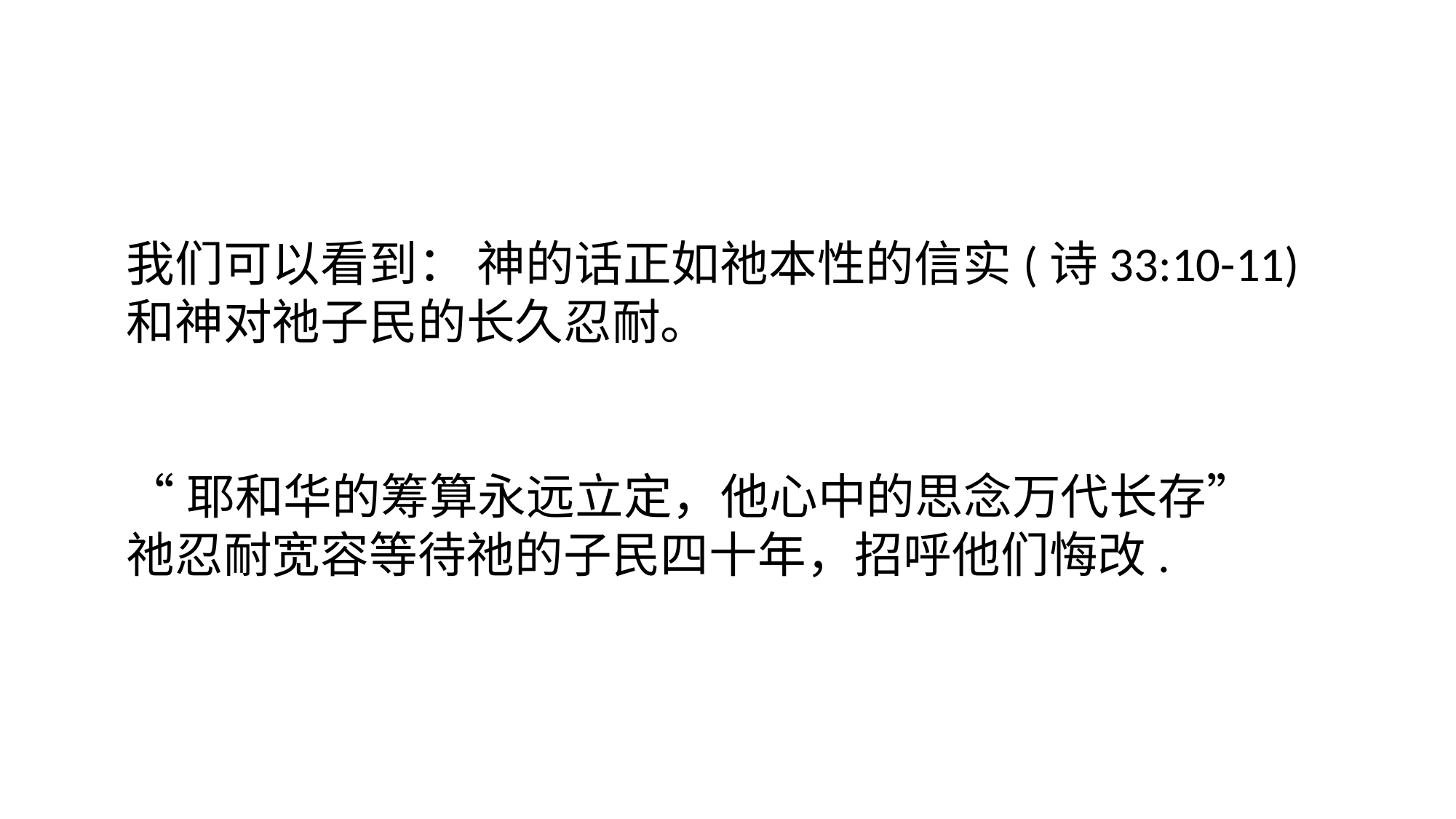

我们可以看到： 神的话正如祂本性的信实(诗33:10-11)和神对祂子民的长久忍耐。

“耶和华的筹算永远立定，他心中的思念万代长存”
祂忍耐宽容等待祂的子民四十年，招呼他们悔改.